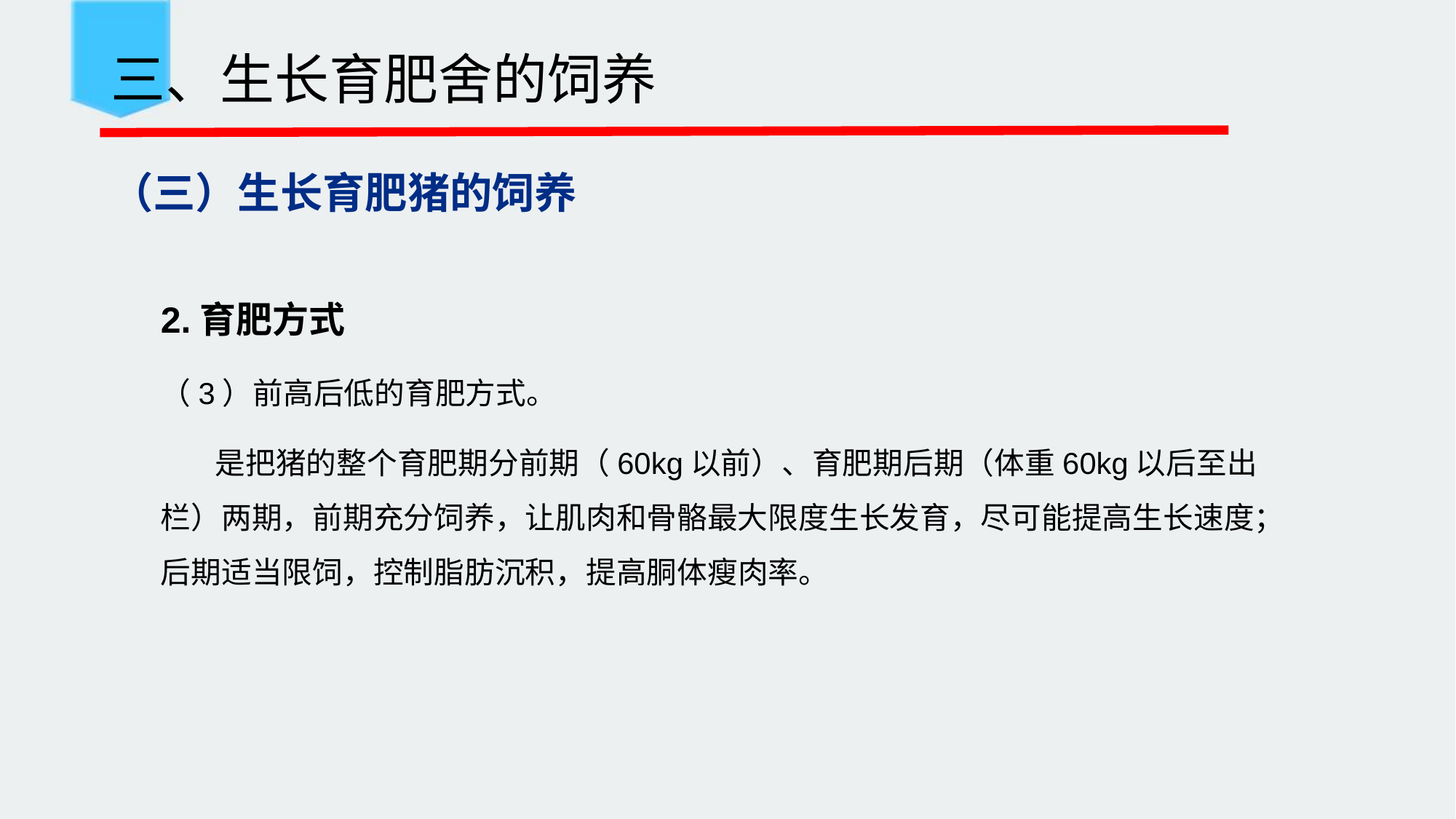

三、生长育肥舍的饲养
（三）生长育肥猪的饲养
2.育肥方式
（3）前高后低的育肥方式。
       是把猪的整个育肥期分前期（60kg以前）、育肥期后期（体重60kg以后至出栏）两期，前期充分饲养，让肌肉和骨骼最大限度生长发育，尽可能提高生长速度；后期适当限饲，控制脂肪沉积，提高胴体瘦肉率。